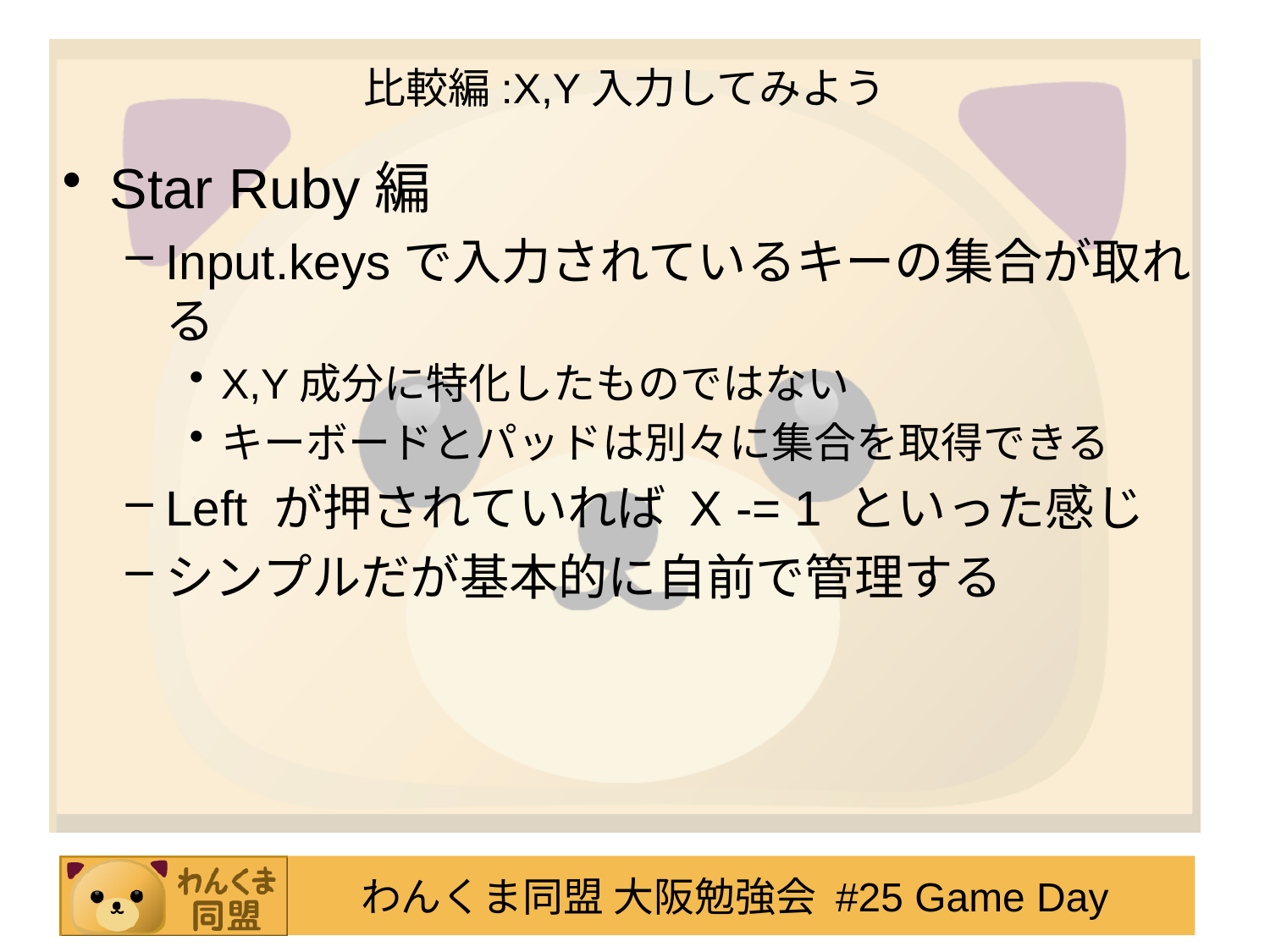

# 比較編:X,Y入力してみよう
Star Ruby編
Input.keysで入力されているキーの集合が取れる
X,Y成分に特化したものではない
キーボードとパッドは別々に集合を取得できる
Left が押されていれば X -= 1 といった感じ
シンプルだが基本的に自前で管理する